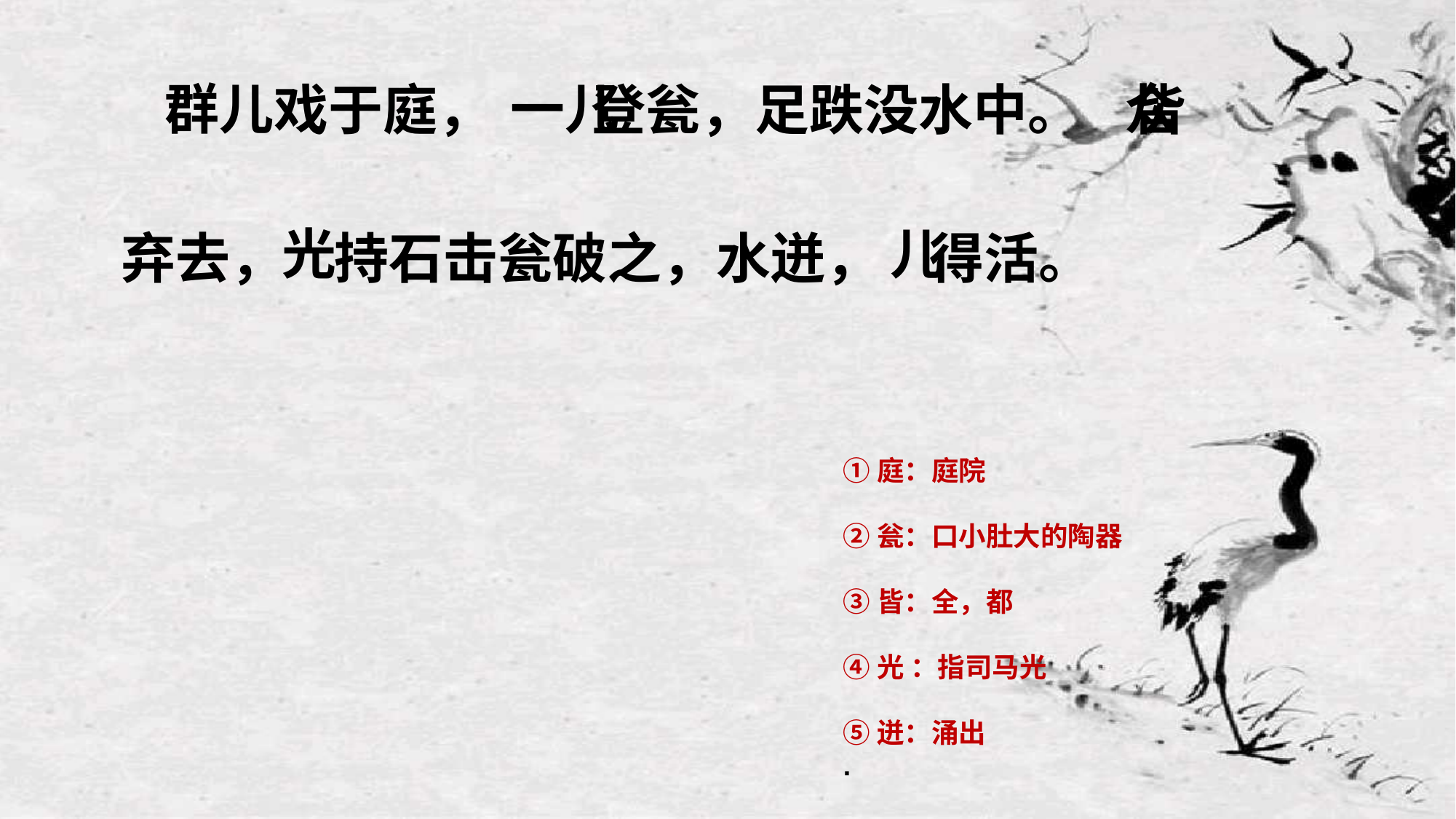

戏于庭，        登瓮，足跌没水中。    皆

弃去，    持石击瓮破之，水迸，    得活。

#
群儿
一儿
众
光
儿
①庭：庭院

②瓮：口小肚大的陶器

③皆：全，都

④光 ：指司马光

⑤迸：涌出
.